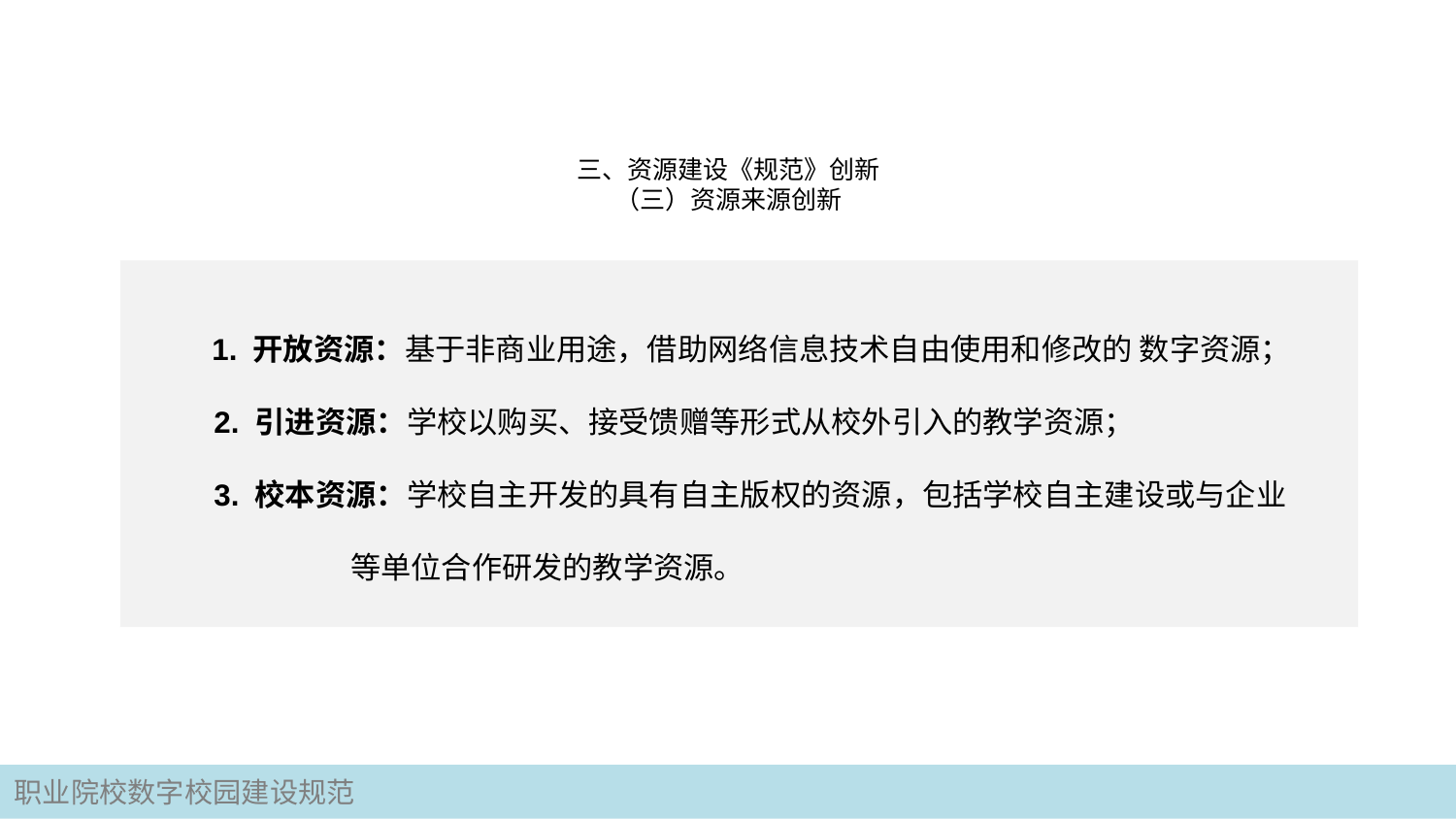

# 三、资源建设《规范》创新 （三）资源来源创新

1. 开放资源：基于非商业用途，借助网络信息技术自由使用和修改的 数字资源；
    2. 引进资源：学校以购买、接受馈赠等形式从校外引入的教学资源；
    3. 校本资源：学校自主开发的具有自主版权的资源，包括学校自主建设或与企业
                        等单位合作研发的教学资源。
职业院校数字校园建设规范